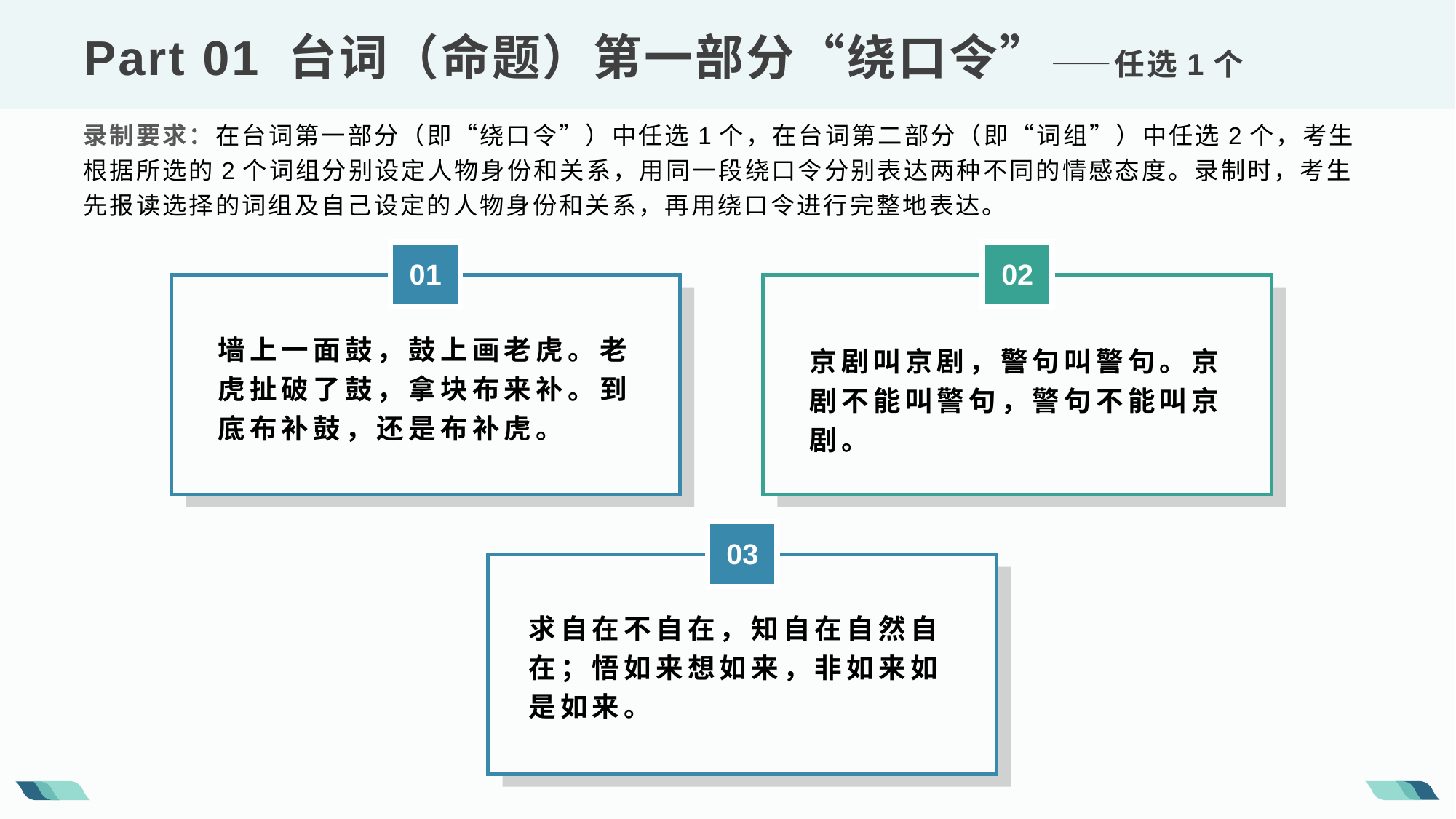

Part 01 台词（命题）第一部分“绕口令”——任选1个
录制要求：在台词第一部分（即“绕口令”）中任选1个，在台词第二部分（即“词组”）中任选2个，考生根据所选的2个词组分别设定人物身份和关系，用同一段绕口令分别表达两种不同的情感态度。录制时，考生先报读选择的词组及自己设定的人物身份和关系，再用绕口令进行完整地表达。

01
02

墙上一面鼓，鼓上画老虎。老虎扯破了鼓，拿块布来补。到底布补鼓，还是布补虎。
京剧叫京剧，警句叫警句。京剧不能叫警句，警句不能叫京剧。

03

求自在不自在，知自在自然自在；悟如来想如来，非如来如是如来。